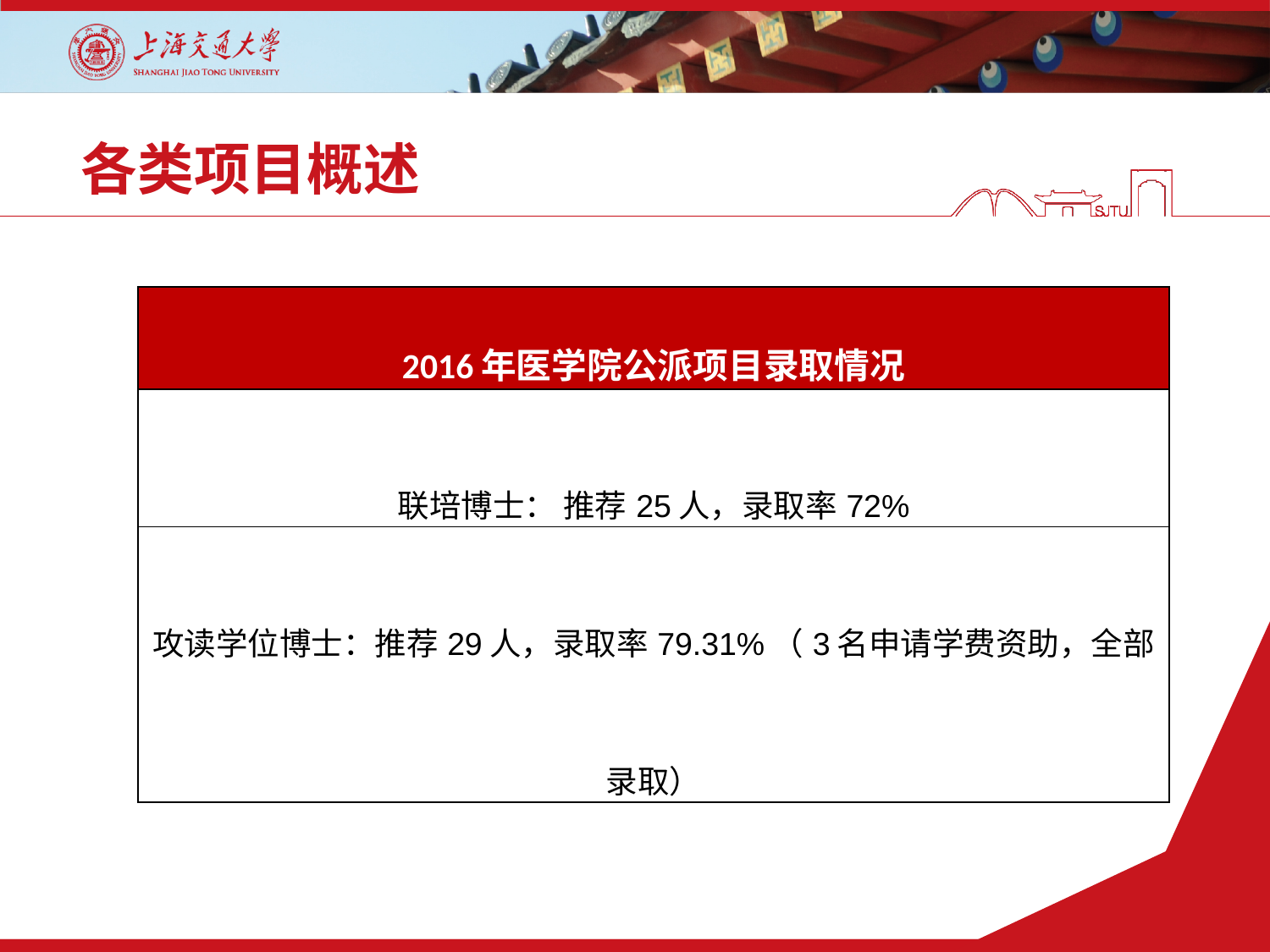

# 各类项目概述
| 2016年医学院公派项目录取情况 |
| --- |
| 联培博士： 推荐25人，录取率72% |
| 攻读学位博士：推荐29人，录取率79.31%（3名申请学费资助，全部录取） |